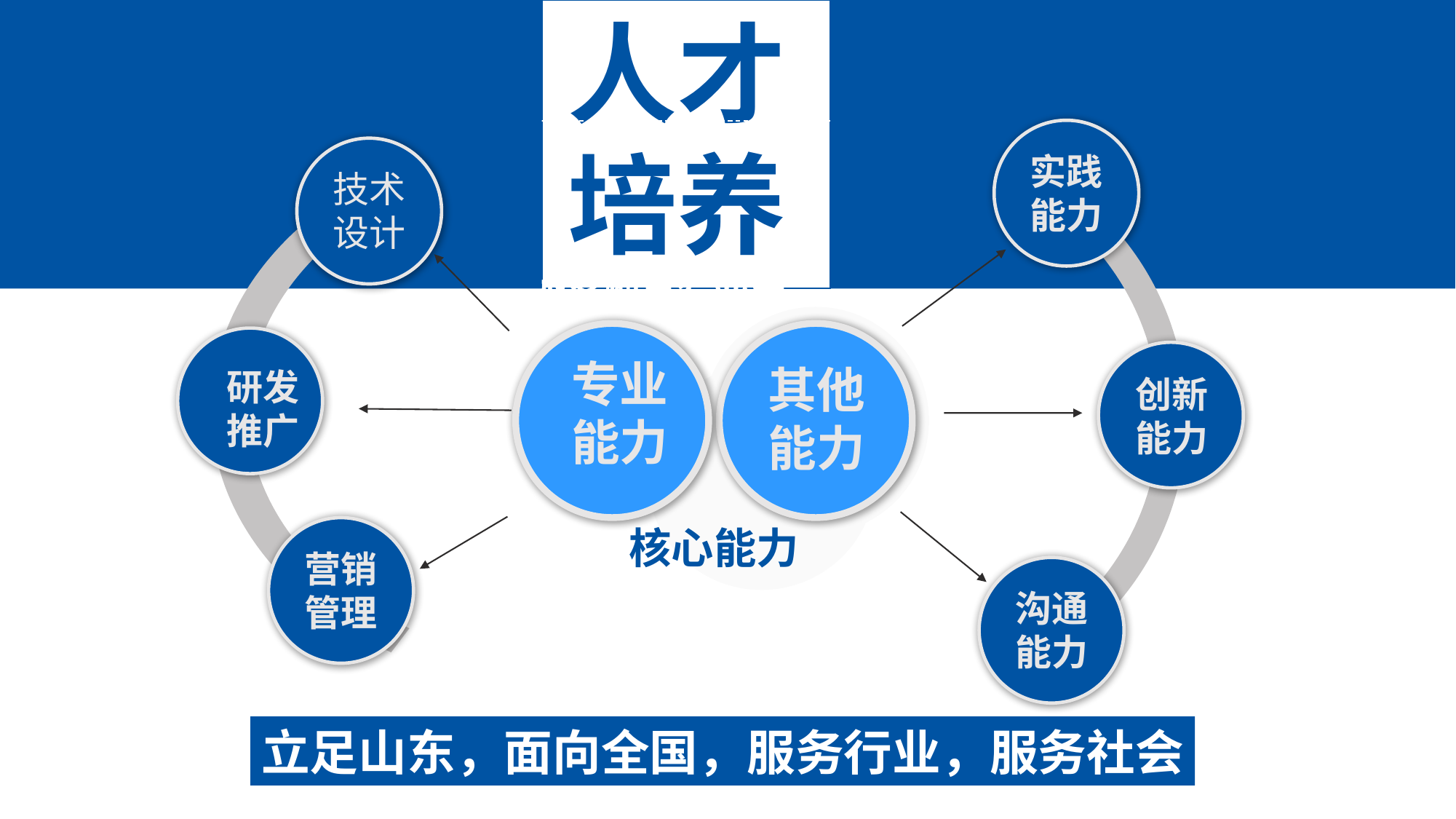

人才培养

实践能力
技术设计

坚持以服务烟草行业发展人才培养需求为宗旨，多年来为山东地方烟草公司输送了80%以上的专业人才，培养了大批技术骨干。

专业能力
其他能力
研发推广

创新能力

核心能力

营销管理

沟通能力
立足山东，面向全国，服务行业，服务社会